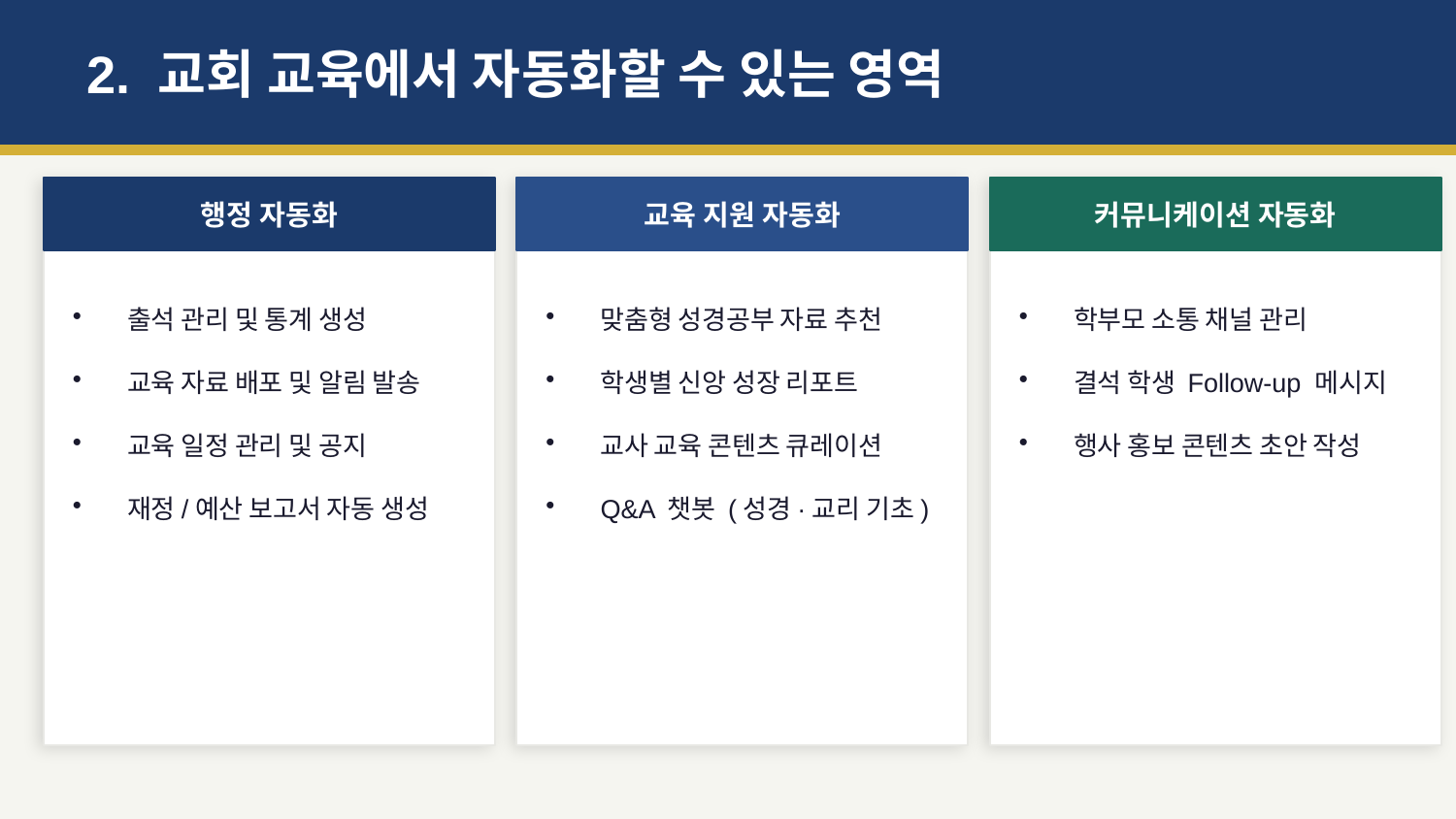

2. 교회 교육에서 자동화할 수 있는 영역

행정 자동화
교육 지원 자동화
커뮤니케이션 자동화
출석 관리 및 통계 생성
교육 자료 배포 및 알림 발송
교육 일정 관리 및 공지
재정/예산 보고서 자동 생성
맞춤형 성경공부 자료 추천
학생별 신앙 성장 리포트
교사 교육 콘텐츠 큐레이션
Q&A 챗봇 (성경·교리 기초)
학부모 소통 채널 관리
결석 학생 Follow-up 메시지
행사 홍보 콘텐츠 초안 작성